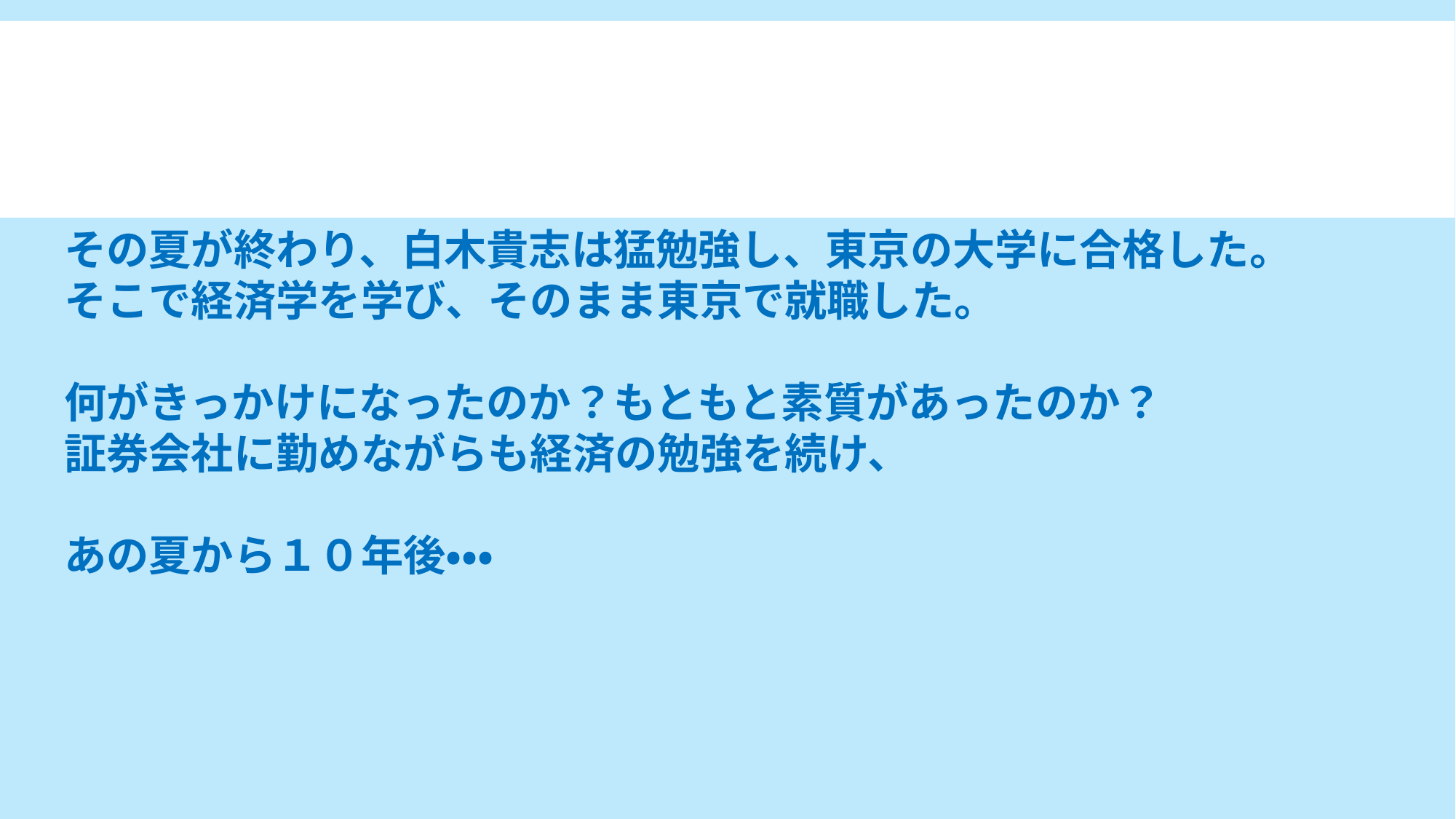

その夏が終わり、白木貴志は猛勉強し、東京の大学に合格した。
そこで経済学を学び、そのまま東京で就職した。

何がきっかけになったのか？もともと素質があったのか？
証券会社に勤めながらも経済の勉強を続け、

あの夏から１０年後・・・